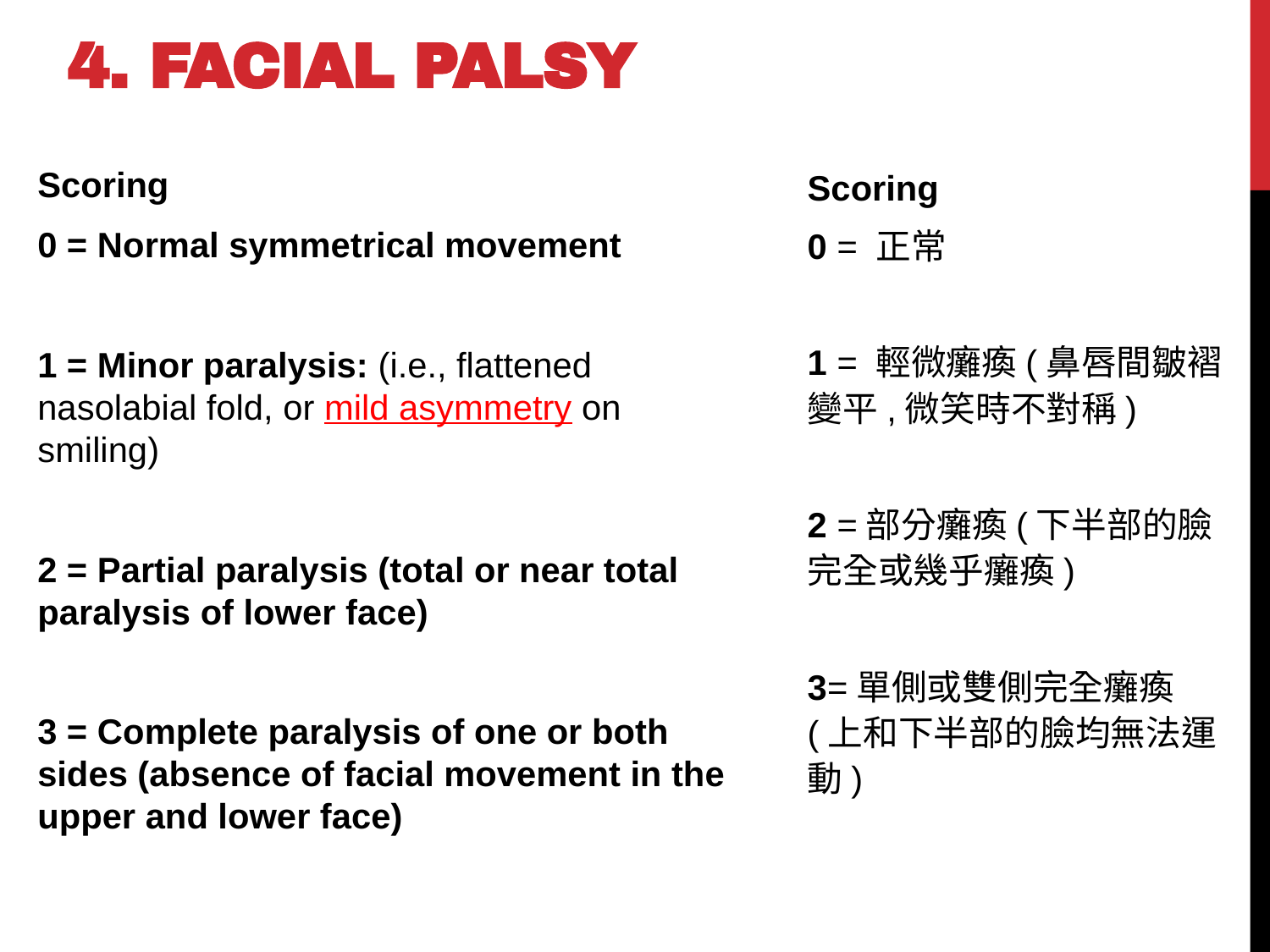

# 4. Facial palsy
Scoring
0 = Normal symmetrical movement

1 = Minor paralysis: (i.e., flattened nasolabial fold, or mild asymmetry on smiling)

2 = Partial paralysis (total or near total paralysis of lower face)

3 = Complete paralysis of one or both sides (absence of facial movement in the upper and lower face)

Scoring
0 = 正常

1 = 輕微癱瘓(鼻唇間皺褶變平,微笑時不對稱)

2 =部分癱瘓(下半部的臉完全或幾乎癱瘓)

3=單側或雙側完全癱瘓(上和下半部的臉均無法運動)